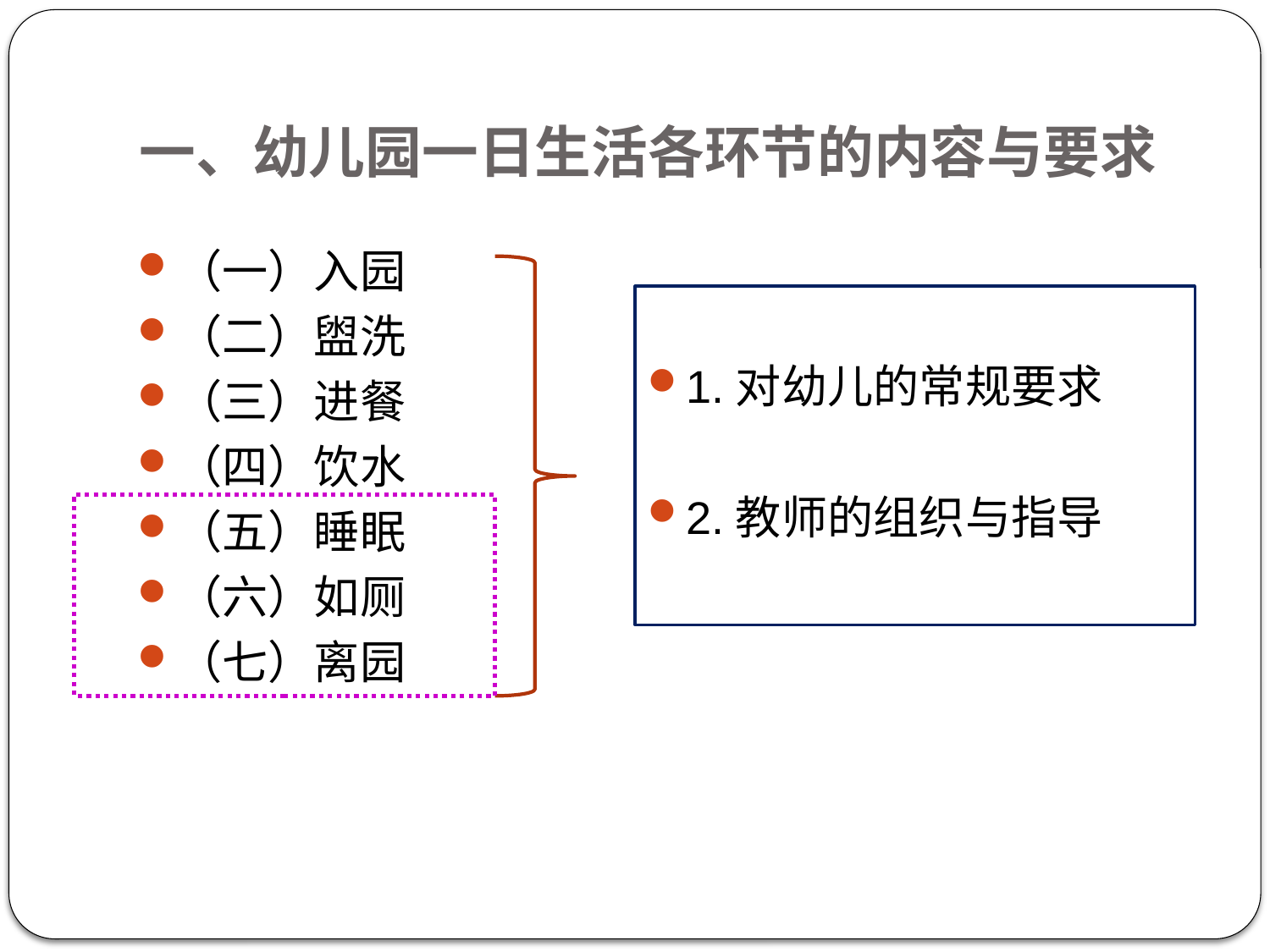

# 一、幼儿园一日生活各环节的内容与要求
（一）入园
（二）盥洗
（三）进餐
（四）饮水
（五）睡眠
（六）如厕
（七）离园

1.对幼儿的常规要求

2.教师的组织与指导